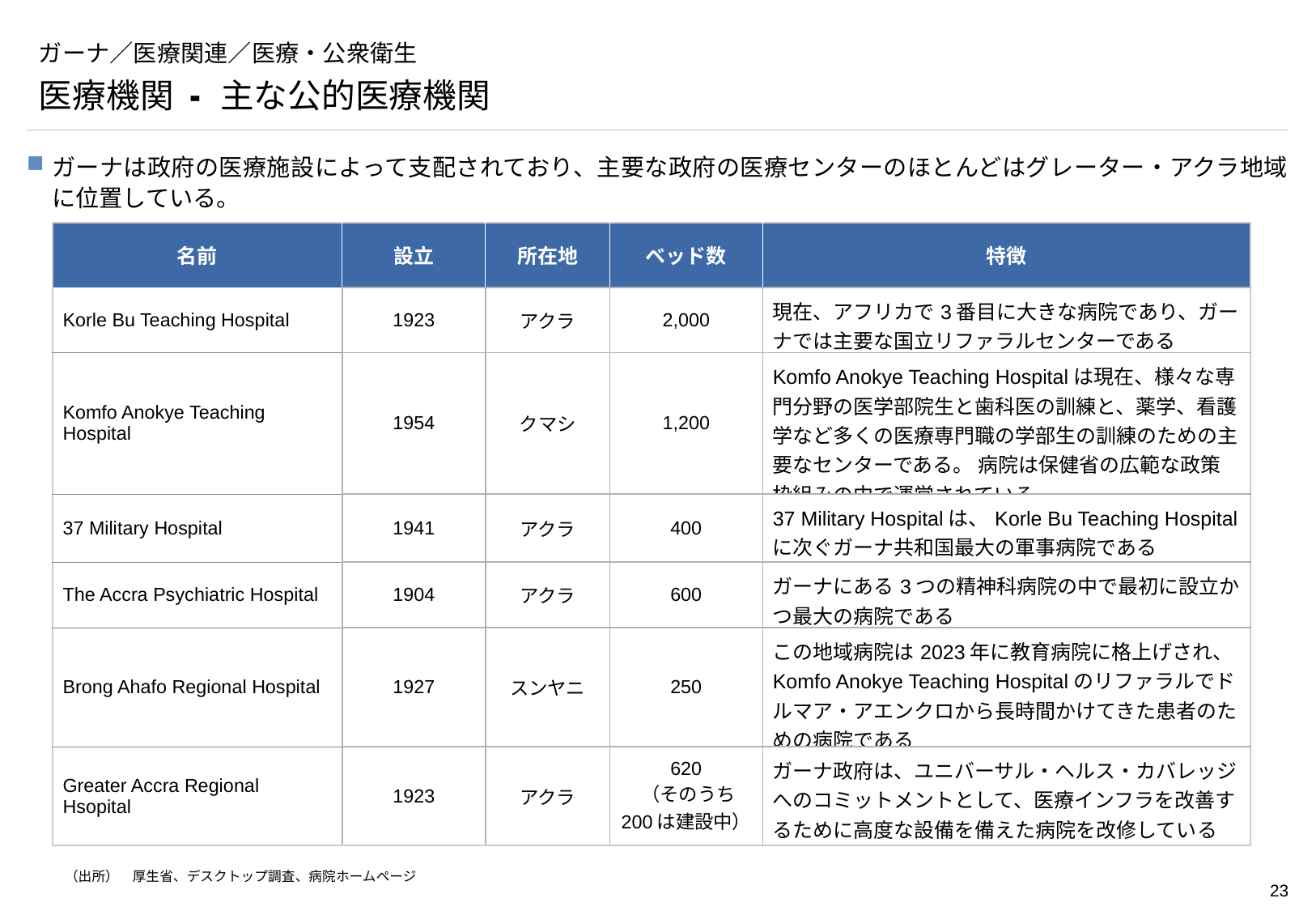

# ガーナ／医療関連／医療・公衆衛生
医療機関 - 主な公的医療機関
ガーナは政府の医療施設によって支配されており、主要な政府の医療センターのほとんどはグレーター・アクラ地域に位置している。
| 名前 | 設立 | 所在地 | ベッド数 | 特徴 |
| --- | --- | --- | --- | --- |
| Korle Bu Teaching Hospital | 1923 | アクラ | 2,000 | 現在、アフリカで3番目に大きな病院であり、ガーナでは主要な国立リファラルセンターである |
| Komfo Anokye Teaching Hospital | 1954 | クマシ | 1,200 | Komfo Anokye Teaching Hospitalは現在、様々な専門分野の医学部院生と歯科医の訓練と、薬学、看護学など多くの医療専門職の学部生の訓練のための主要なセンターである。 病院は保健省の広範な政策枠組みの中で運営されている |
| 37 Military Hospital | 1941 | アクラ | 400 | 37 Military Hospitalは、Korle Bu Teaching Hospitalに次ぐガーナ共和国最大の軍事病院である |
| The Accra Psychiatric Hospital | 1904 | アクラ | 600 | ガーナにある3つの精神科病院の中で最初に設立かつ最大の病院である |
| Brong Ahafo Regional Hospital | 1927 | スンヤニ | 250 | この地域病院は2023年に教育病院に格上げされ、Komfo Anokye Teaching Hospitalのリファラルでドルマア・アエンクロから長時間かけてきた患者のための病院である |
| Greater Accra Regional Hsopital | 1923 | アクラ | 620 （そのうち200は建設中） | ガーナ政府は、ユニバーサル・ヘルス・カバレッジへのコミットメントとして、医療インフラを改善するために高度な設備を備えた病院を改修している |
（出所）　厚生省、デスクトップ調査、病院ホームページ